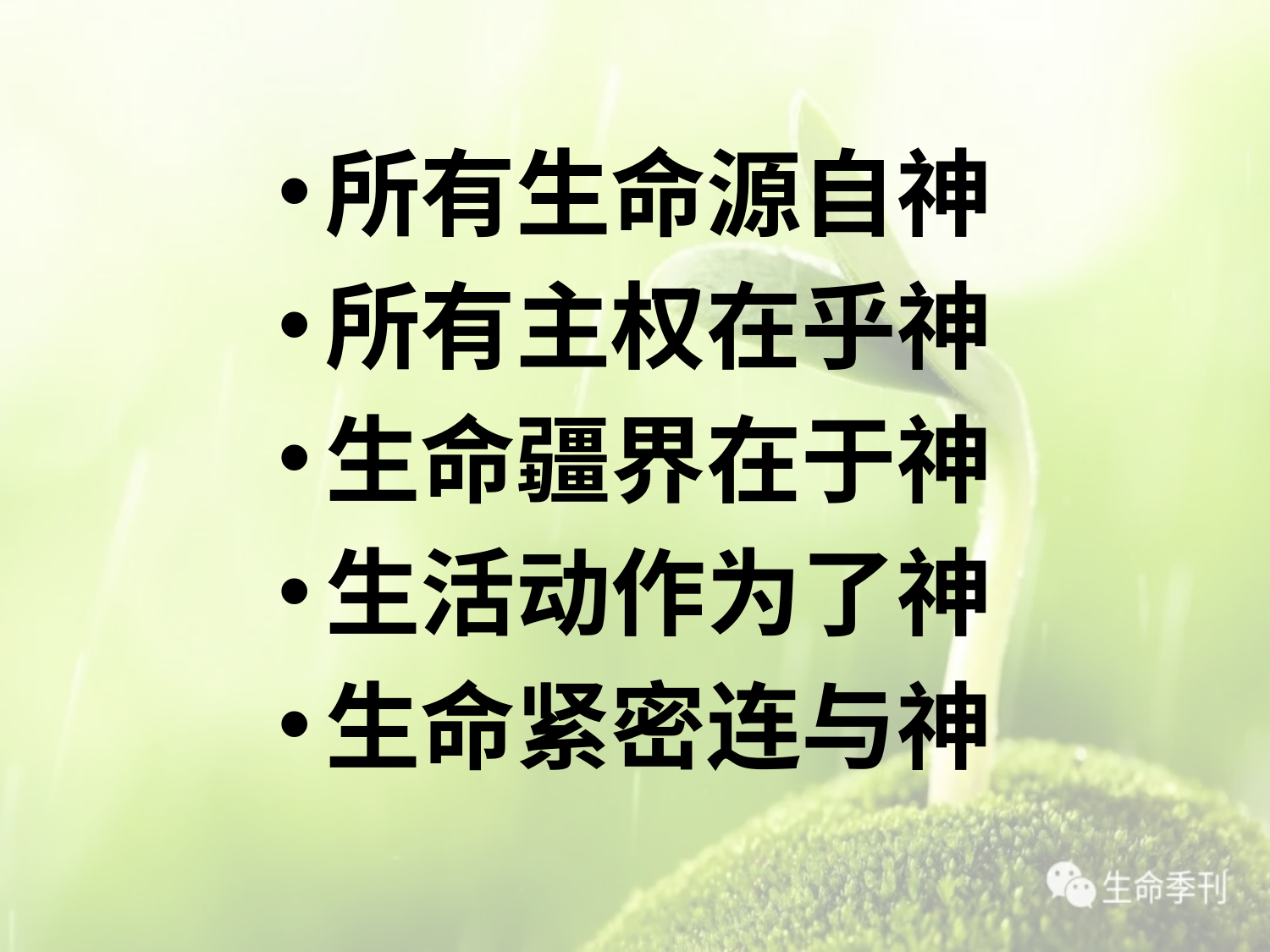

所有生命源自神
所有主权在乎神
生命疆界在于神
生活动作为了神
生命紧密连与神